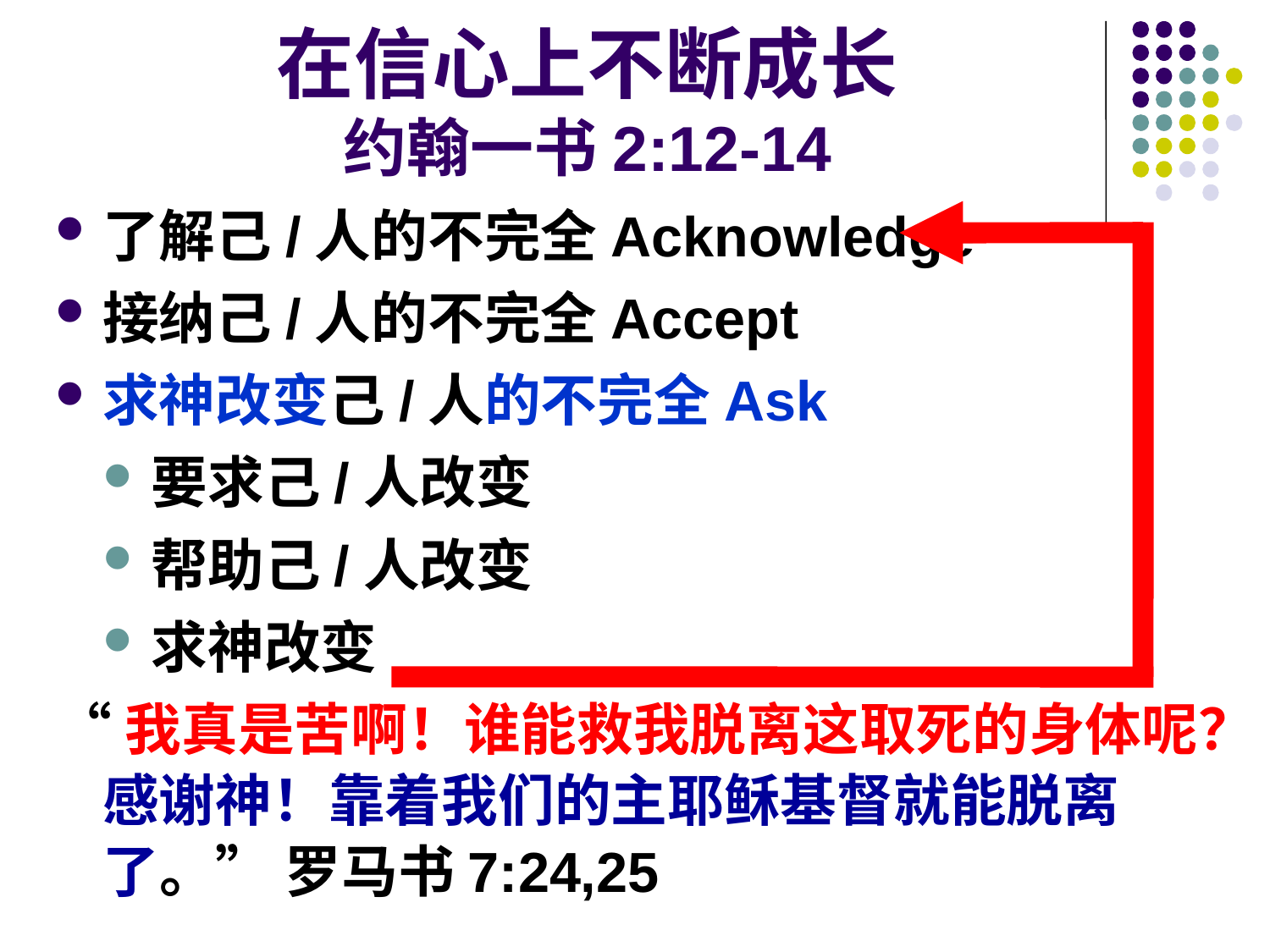

# 在信心上不断成长 约翰一书2:12-14
了解己/人的不完全Acknowledge
接纳己/人的不完全Accept
求神改变己/人的不完全Ask
要求己/人改变
帮助己/人改变
求神改变
“我真是苦啊！谁能救我脱离这取死的身体呢？感谢神！靠着我们的主耶稣基督就能脱离了。” 罗马书7:24,25